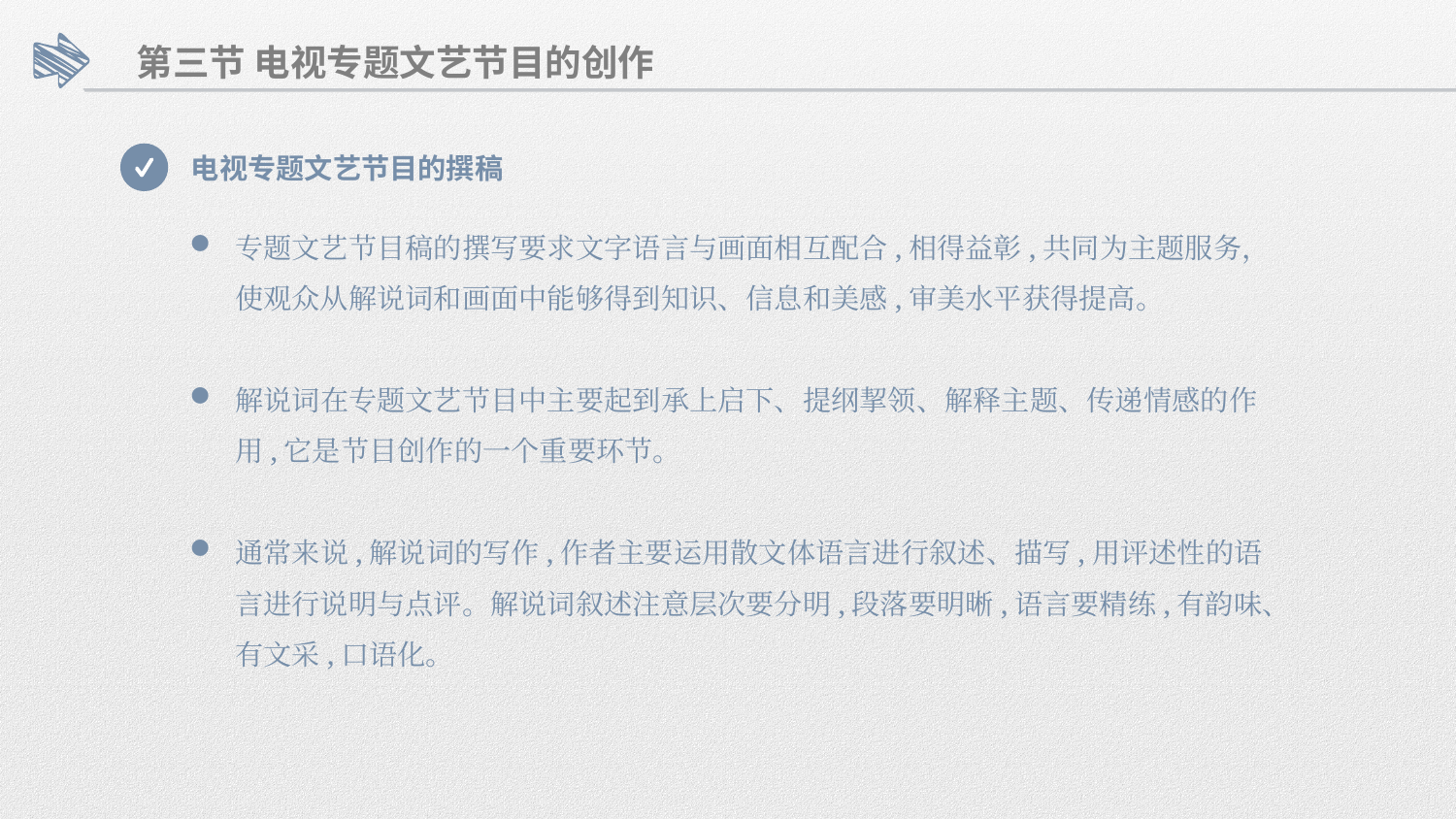

第三节 电视专题文艺节目的创作

电视专题文艺节目的撰稿
专题文艺节目稿的撰写要求文字语言与画面相互配合,相得益彰,共同为主题服务，使观众从解说词和画面中能够得到知识、信息和美感,审美水平获得提高。

解说词在专题文艺节目中主要起到承上启下、提纲挈领、解释主题、传递情感的作用,它是节目创作的一个重要环节。

通常来说,解说词的写作,作者主要运用散文体语言进行叙述、描写,用评述性的语言进行说明与点评。解说词叙述注意层次要分明,段落要明晰,语言要精练,有韵味、有文采,口语化。